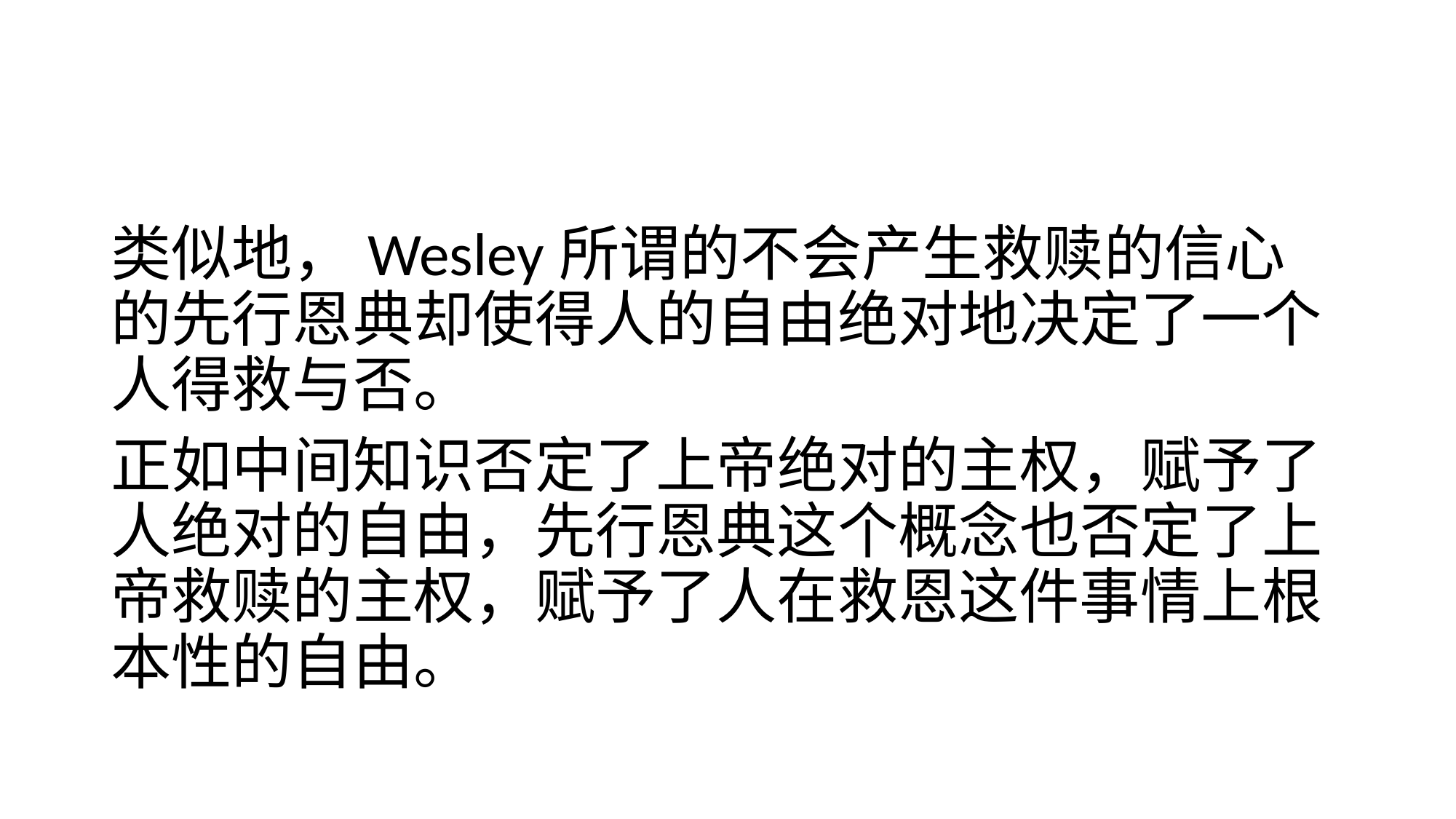

#
类似地，Wesley所谓的不会产生救赎的信心的先行恩典却使得人的自由绝对地决定了一个人得救与否。
正如中间知识否定了上帝绝对的主权，赋予了人绝对的自由，先行恩典这个概念也否定了上帝救赎的主权，赋予了人在救恩这件事情上根本性的自由。